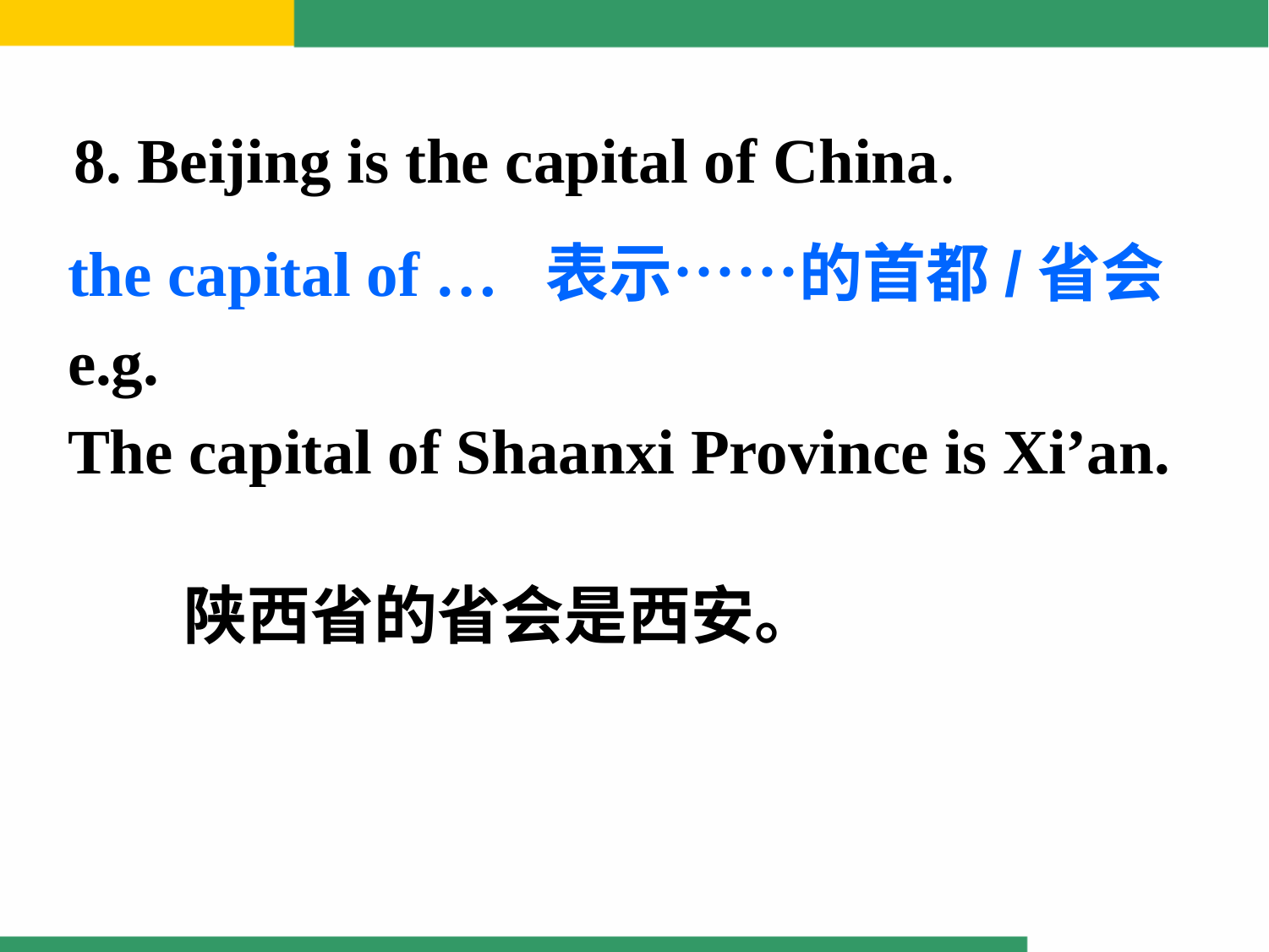

# 8. Beijing is the capital of China.
the capital of …  表示……的首都/省会
e.g.
The capital of Shaanxi Province is Xi’an.
       陕西省的省会是西安。